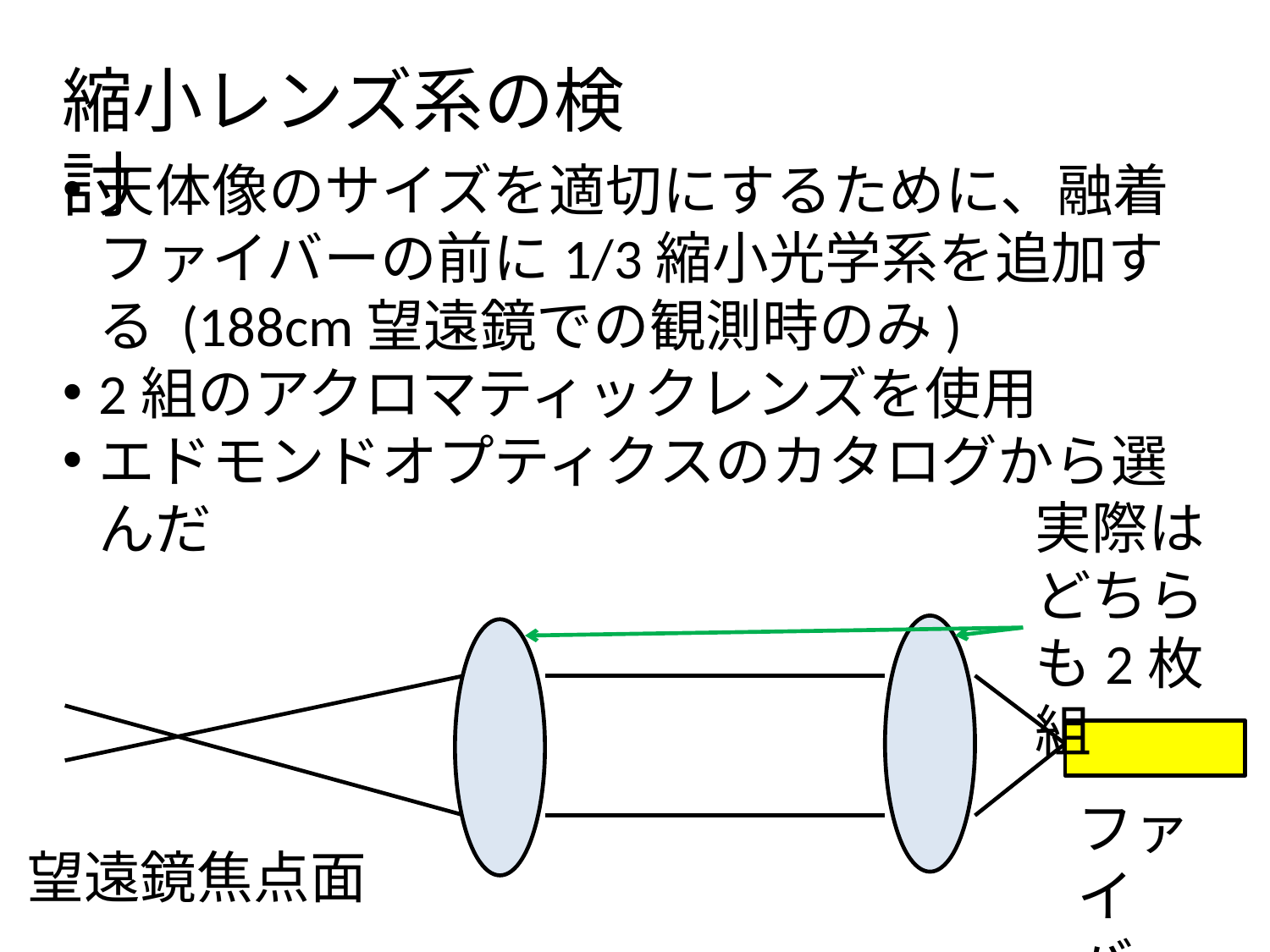

縮小レンズ系の検討
天体像のサイズを適切にするために、融着ファイバーの前に1/3縮小光学系を追加する (188cm望遠鏡での観測時のみ)
2組のアクロマティックレンズを使用
エドモンドオプティクスのカタログから選んだ
実際はどちらも2枚組

ファイバー
望遠鏡焦点面